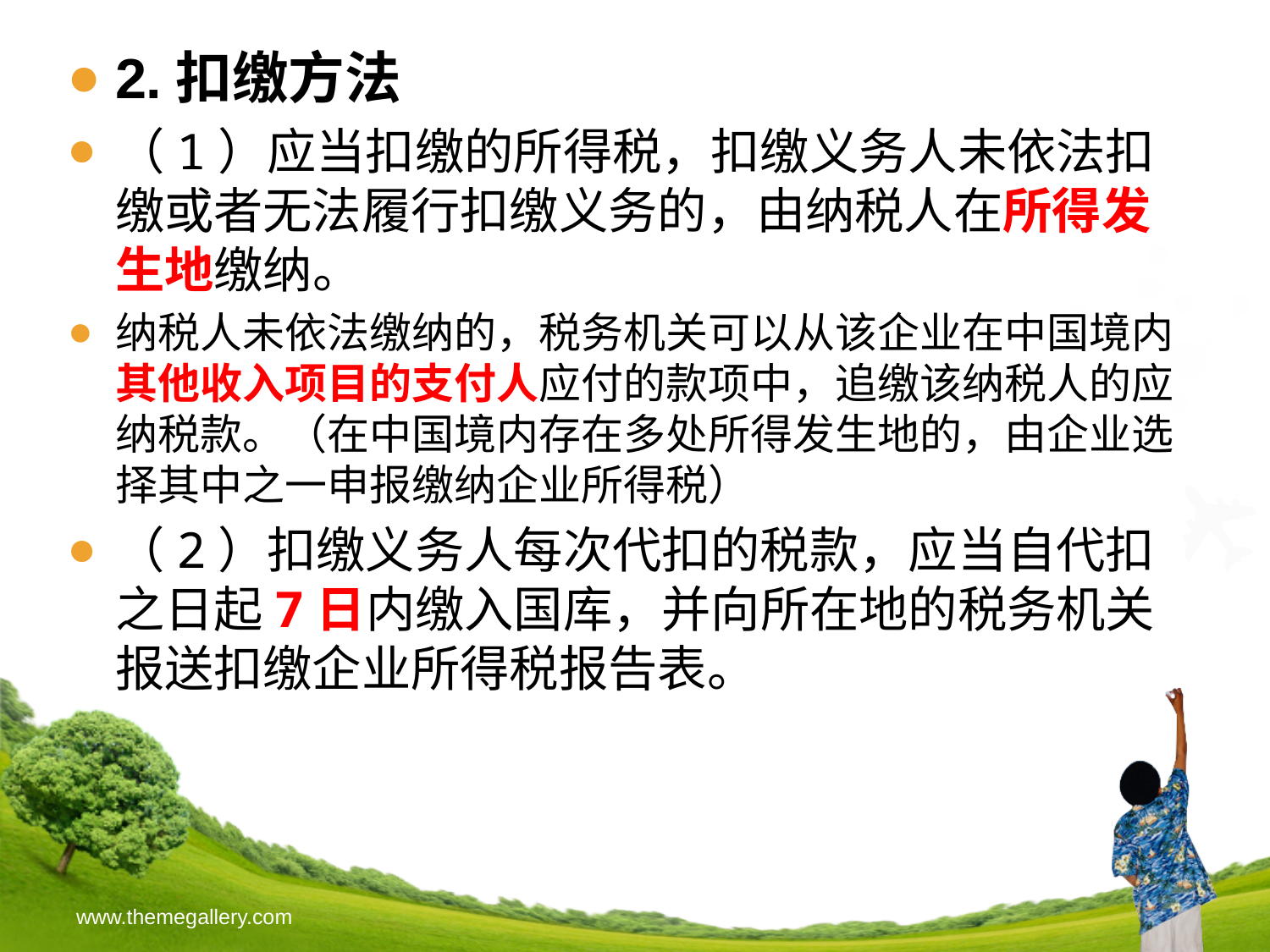

2.扣缴方法
（1）应当扣缴的所得税，扣缴义务人未依法扣缴或者无法履行扣缴义务的，由纳税人在所得发生地缴纳。
纳税人未依法缴纳的，税务机关可以从该企业在中国境内其他收入项目的支付人应付的款项中，追缴该纳税人的应纳税款。（在中国境内存在多处所得发生地的，由企业选择其中之一申报缴纳企业所得税）
（2）扣缴义务人每次代扣的税款，应当自代扣之日起7日内缴入国库，并向所在地的税务机关报送扣缴企业所得税报告表。
www.themegallery.com